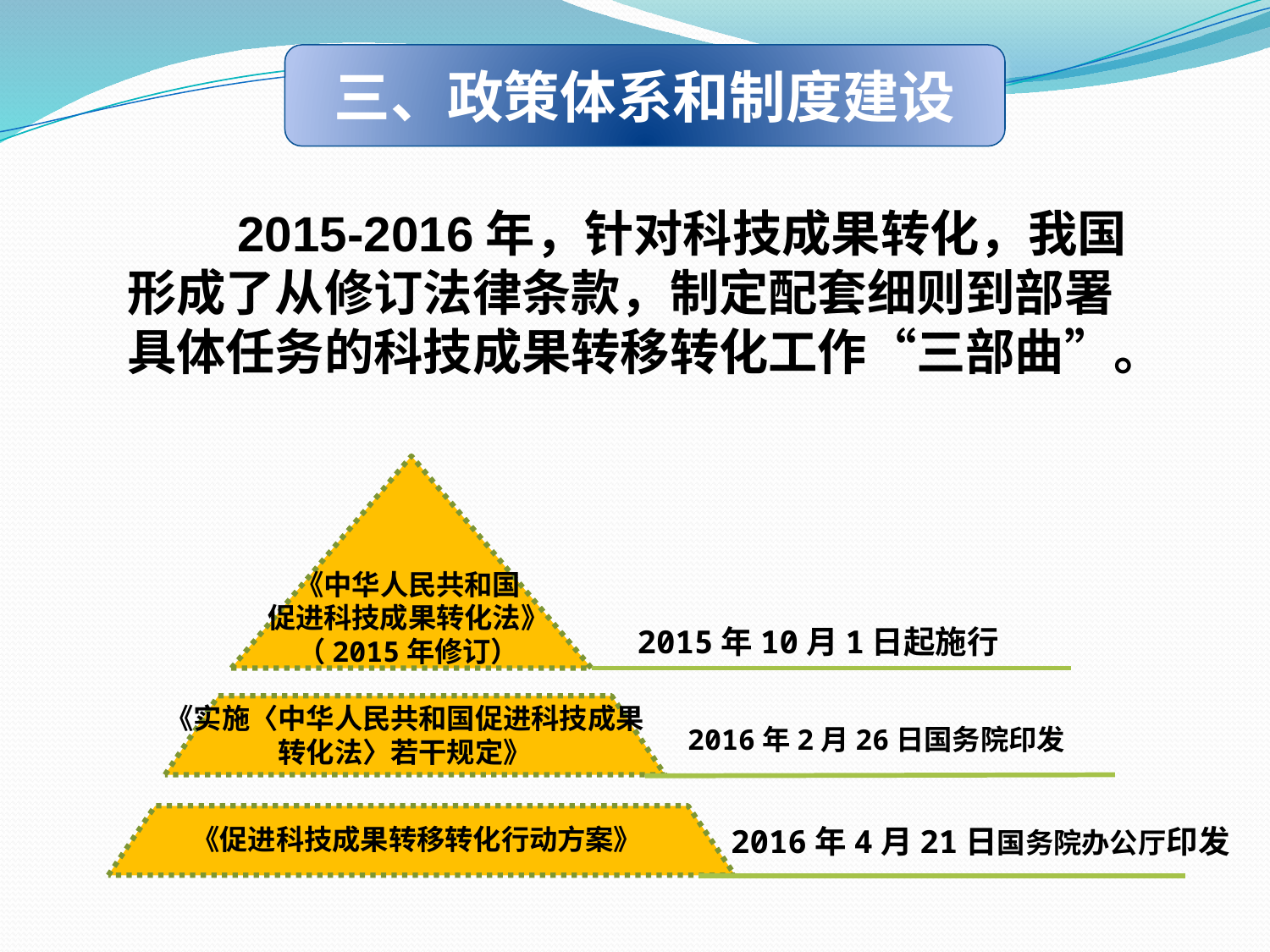

三、政策体系和制度建设
        2015-2016年，针对科技成果转化，我国形成了从修订法律条款，制定配套细则到部署具体任务的科技成果转移转化工作“三部曲”。

《中华人民共和国
促进科技成果转化法》
（2015年修订）
2015年10月1日起施行
《实施〈中华人民共和国促进科技成果转化法〉若干规定》

2016年2月26日国务院印发

《促进科技成果转移转化行动方案》
2016年4月21日国务院办公厅印发